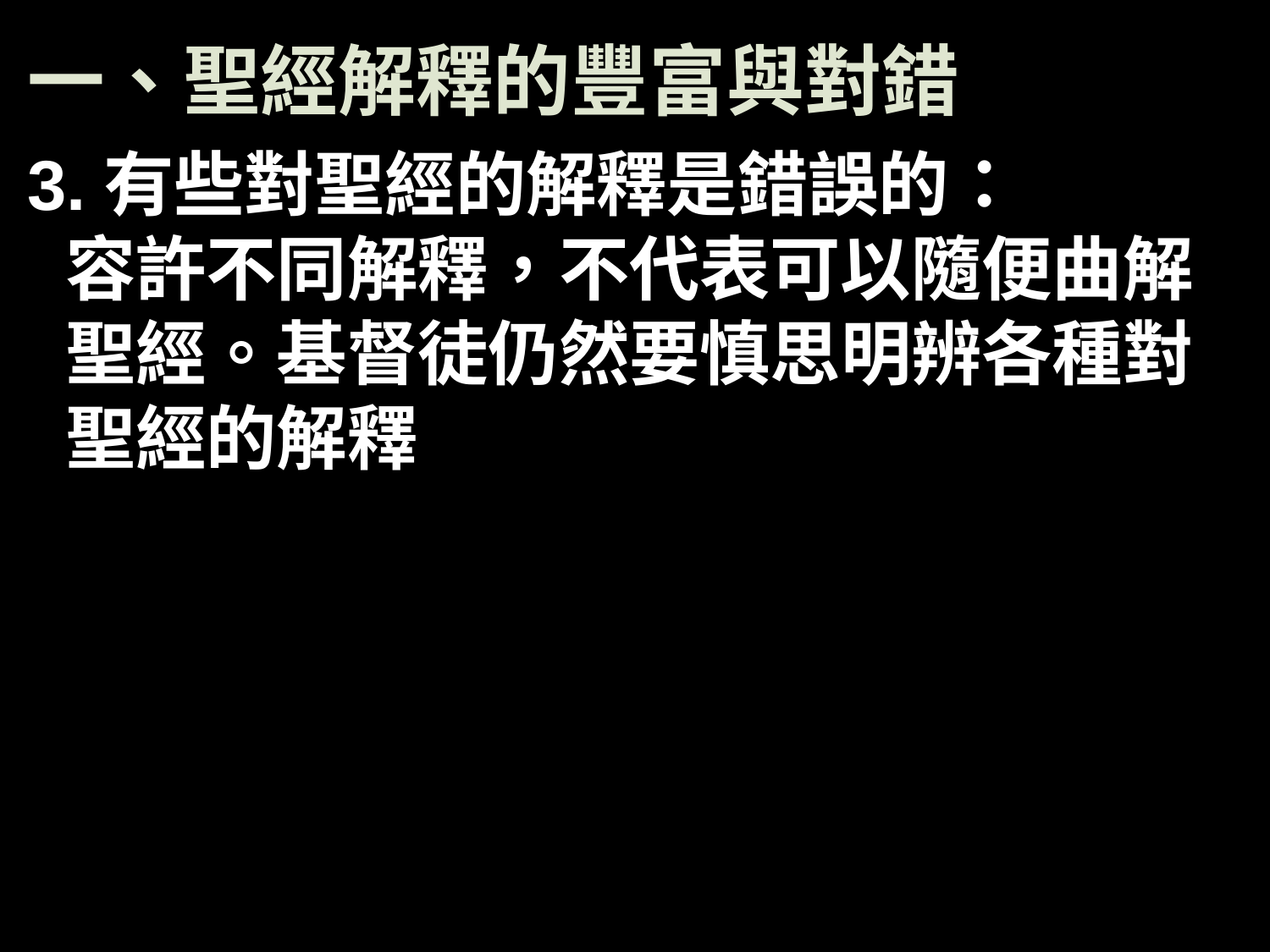

一、聖經解釋的豐富與對錯
3.有些對聖經的解釋是錯誤的：
容許不同解釋，不代表可以隨便曲解聖經。基督徒仍然要慎思明辨各種對聖經的解釋